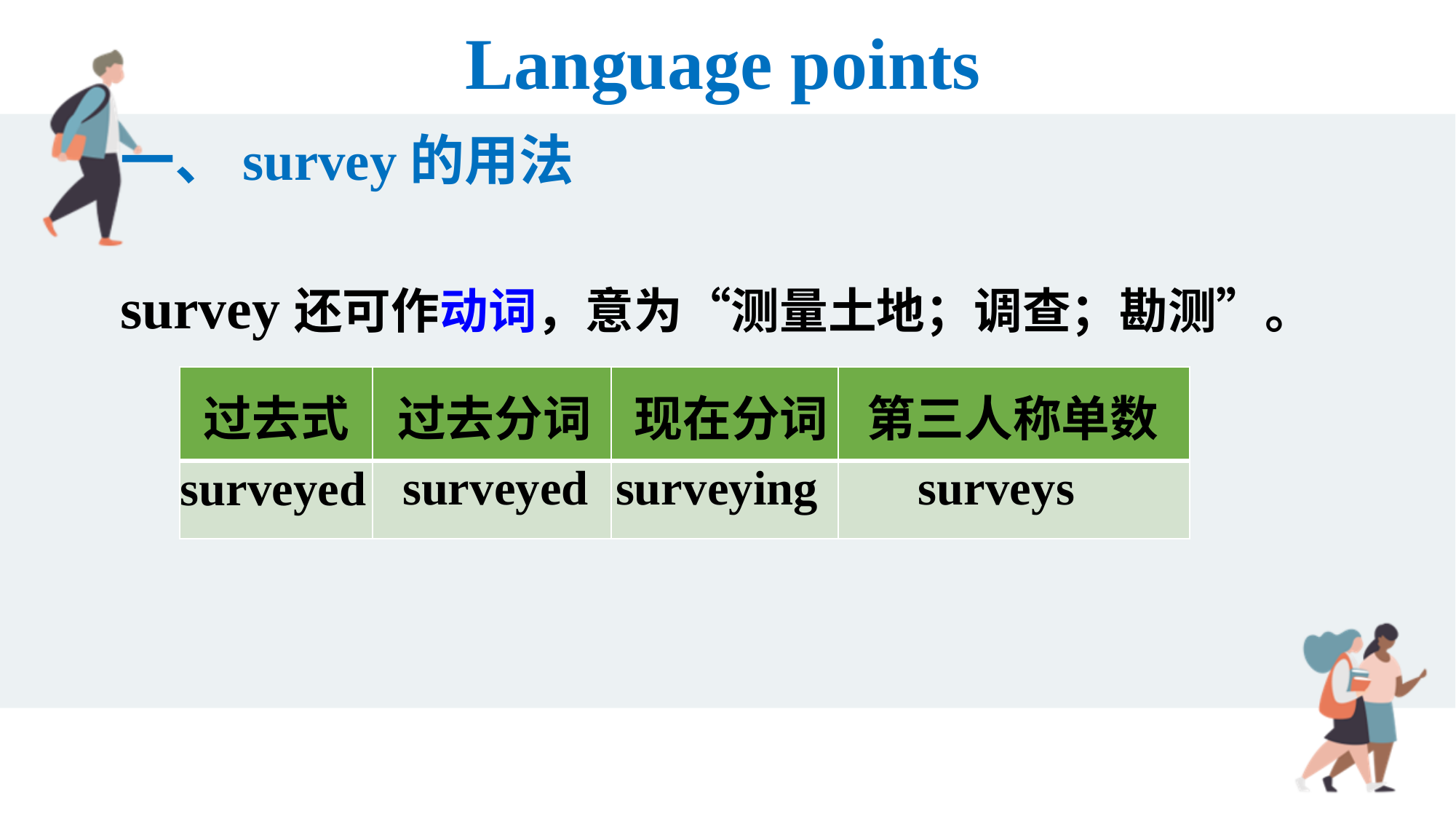

Language points
一、survey的用法
survey还可作动词，意为“测量土地；调查；勘测”。

|  |  |  |  |
| --- | --- | --- | --- |
|  |  |  |  |
过去式
过去分词
现在分词
第三人称单数
surveyed
surveying
surveys
surveyed